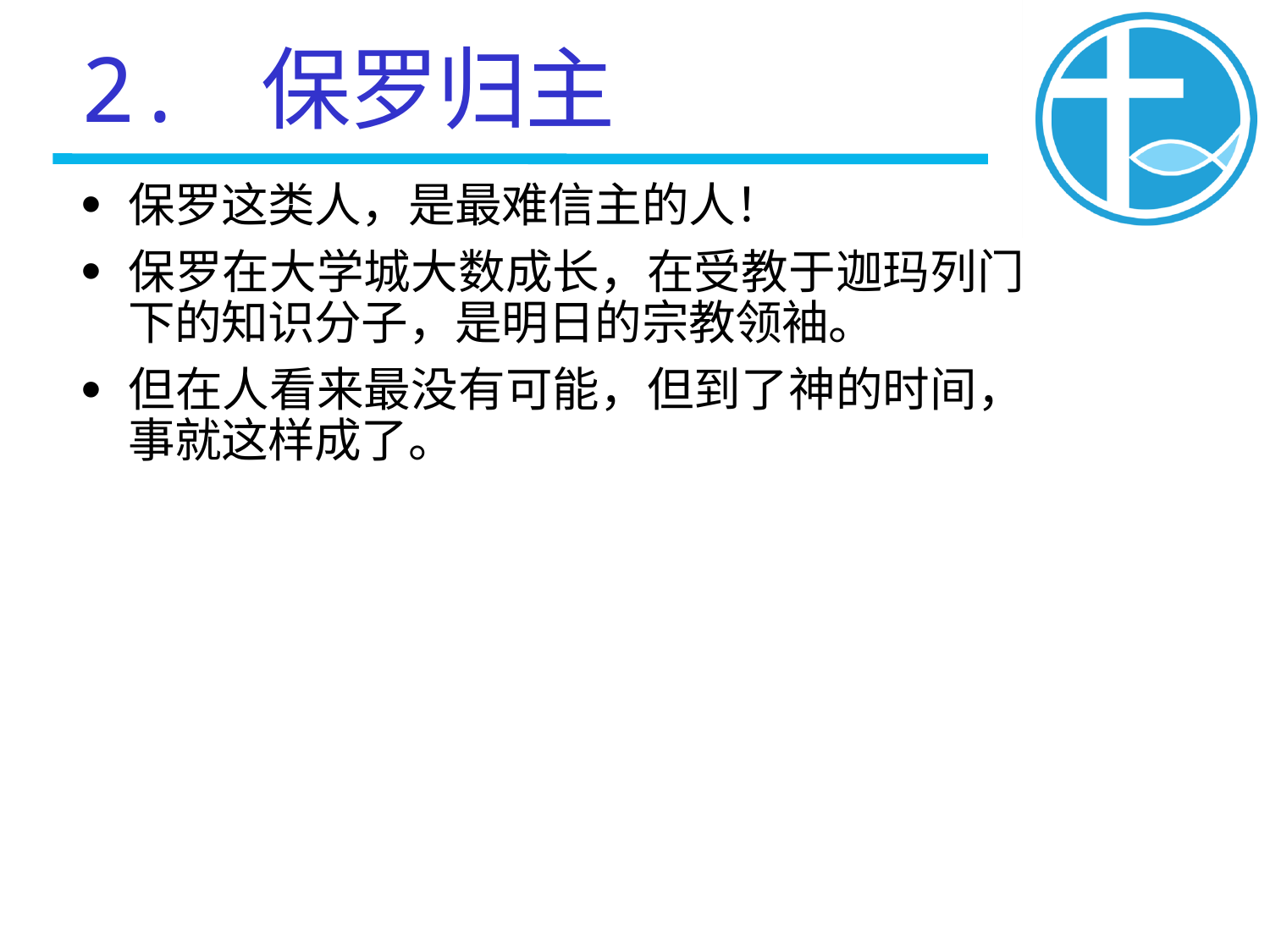

# 2. 保罗归主
保罗这类人，是最难信主的人！
保罗在大学城大数成长，在受教于迦玛列门下的知识分子，是明日的宗教领袖。
但在人看来最没有可能，但到了神的时间，事就这样成了。